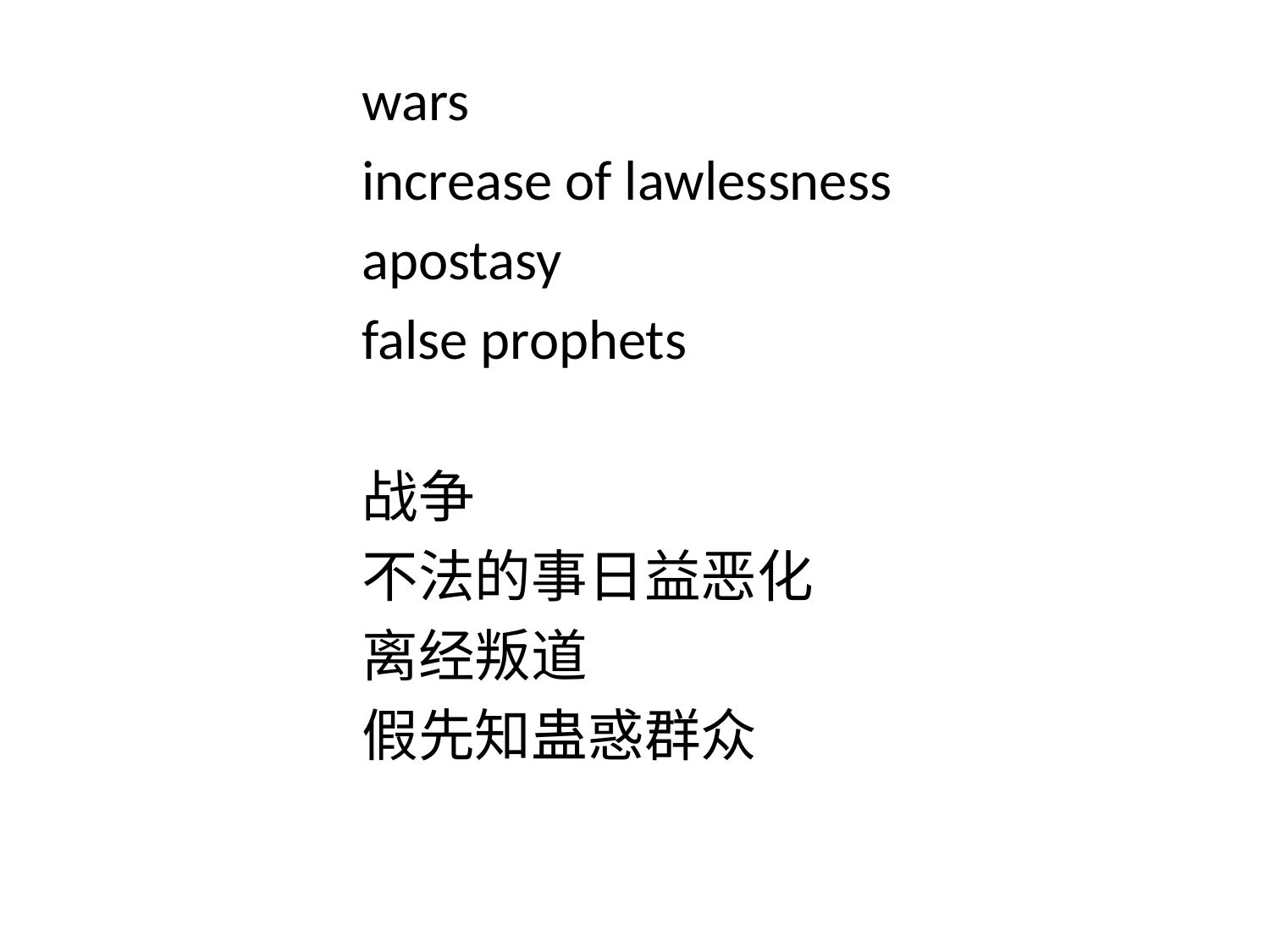

# wars increase of lawlessness apostasy false prophets 战争 不法的事日益恶化 离经叛道 假先知蛊惑群众